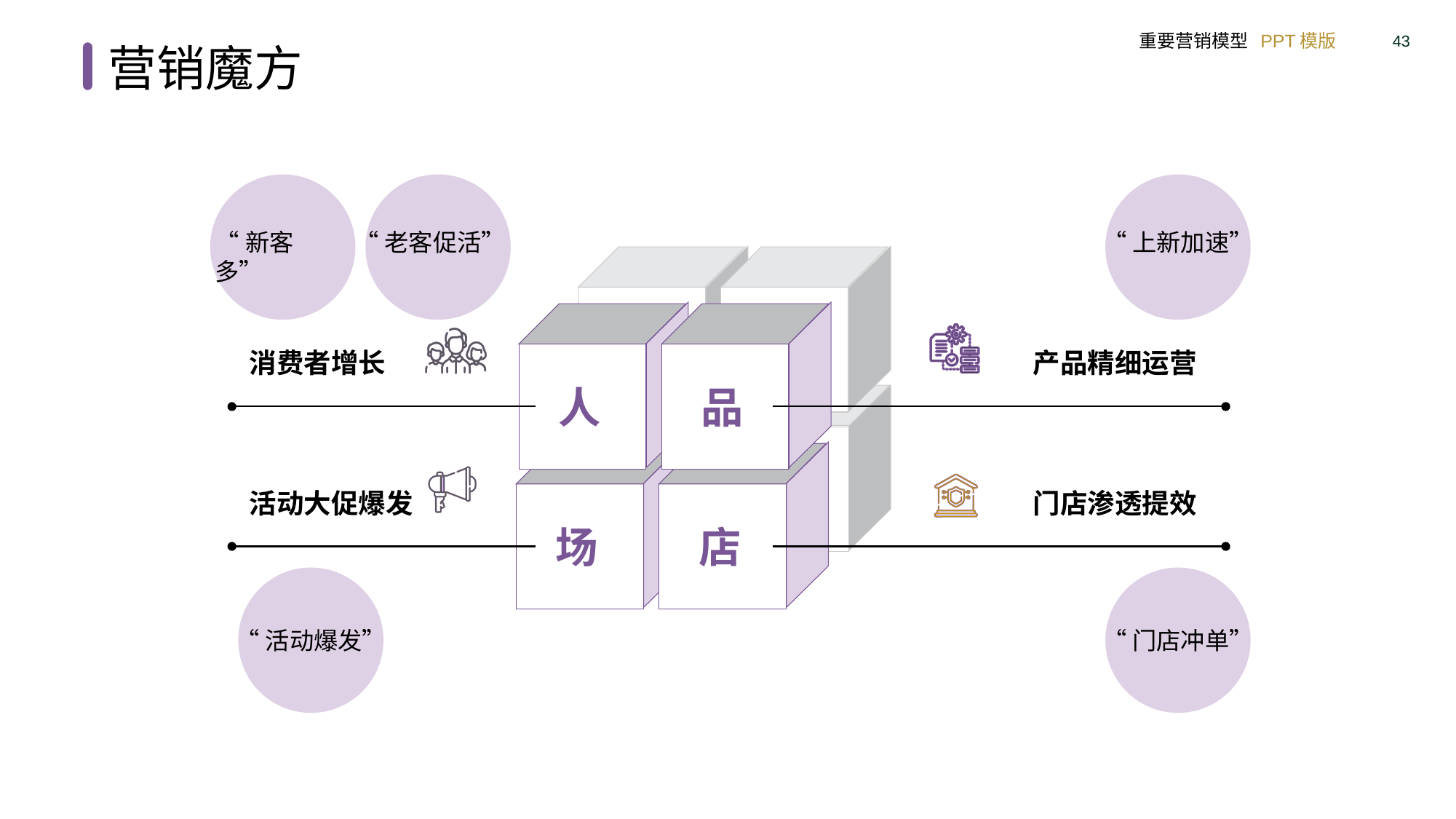

营销魔方

“新客多”
“老客促活”
“上新加速”

消费者增长
产品精细运营
人
品

活动大促爆发
门店渗透提效
场
店

“活动爆发”
“门店冲单”